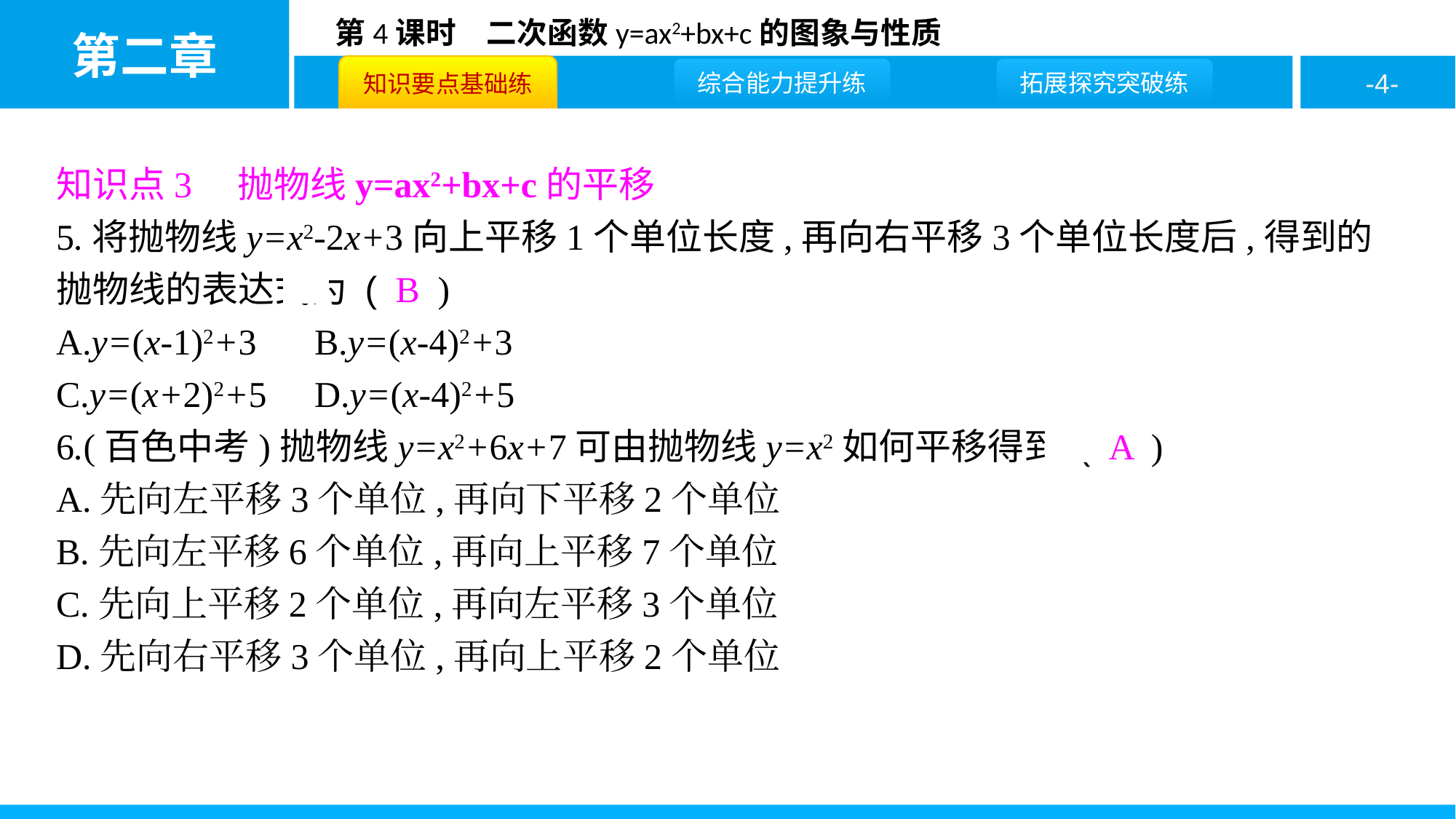

知识点3　抛物线y=ax2+bx+c的平移
5.将抛物线y=x2-2x+3向上平移1个单位长度,再向右平移3个单位长度后,得到的抛物线的表达式为 (  B  )
A.y=(x-1)2+3	B.y=(x-4)2+3
C.y=(x+2)2+5	D.y=(x-4)2+5
6.(百色中考)抛物线y=x2+6x+7可由抛物线y=x2如何平移得到 (  A  )
A.先向左平移3个单位,再向下平移2个单位
B.先向左平移6个单位,再向上平移7个单位
C.先向上平移2个单位,再向左平移3个单位
D.先向右平移3个单位,再向上平移2个单位